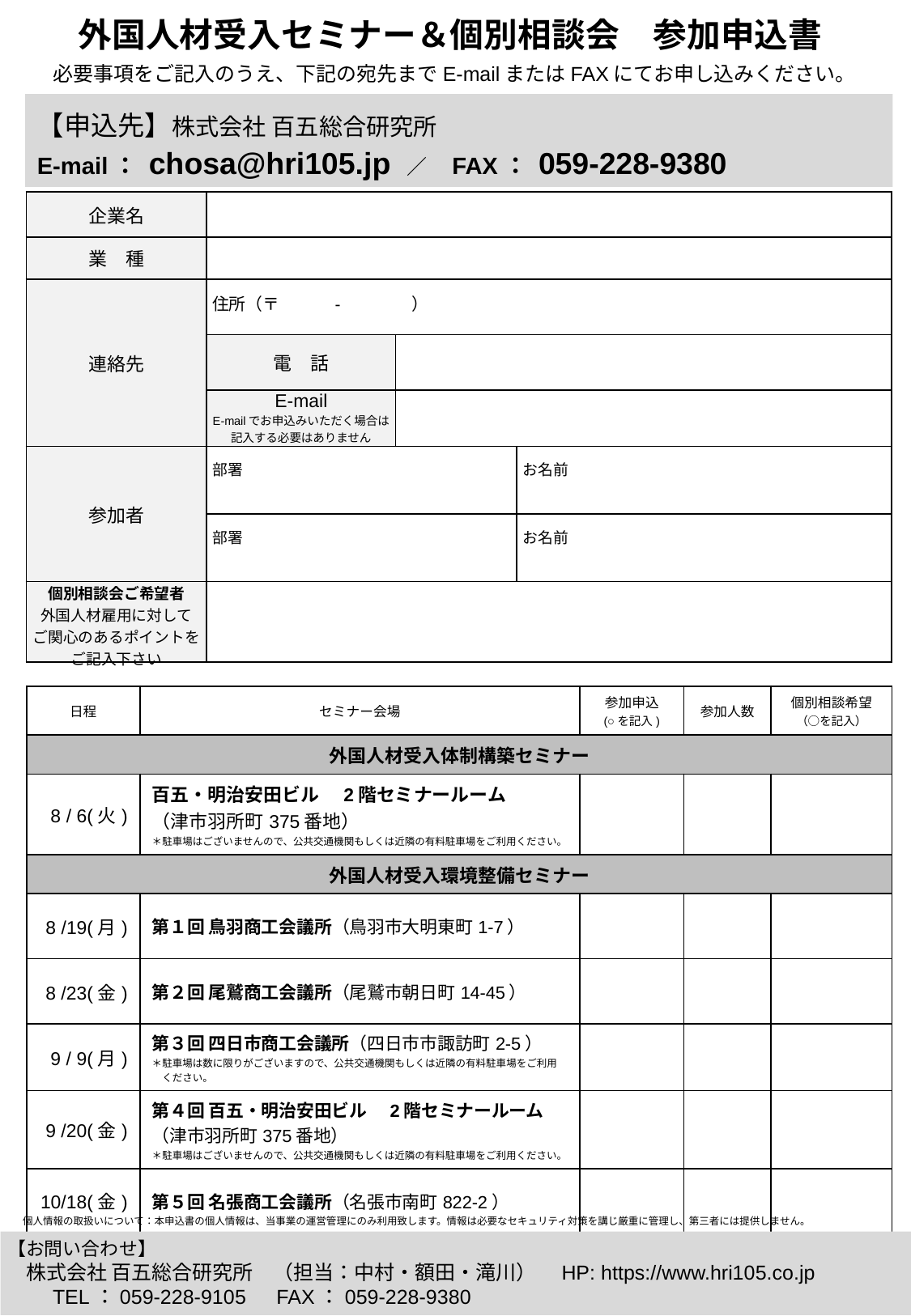

外国人材受入セミナー＆個別相談会　参加申込書
必要事項をご記入のうえ、下記の宛先までE-mailまたはFAXにてお申し込みください。
【申込先】株式会社 百五総合研究所
E-mail： chosa@hri105.jp ／　FAX： 059-228-9380
| 企業名 |  |  |  |
| --- | --- | --- | --- |
| 業　種 |  |  |  |
| 連絡先 | 住所（〒　　　-　　　　） |  |  |
|  | 電　話 |  |  |
|  | E-mail E-mailでお申込みいただく場合は記入する必要はありません |  |  |
| 参加者 | 部署 |  | お名前 |
|  | 部署 |  | お名前 |
| 個別相談会ご希望者 外国人材雇用に対して ご関心のあるポイントをご記入下さい |  |  |  |
| 日程 | セミナー会場 | 参加申込 (○を記入) | 参加人数 | 個別相談希望 （○を記入） |
| --- | --- | --- | --- | --- |
| 外国人材受入体制構築セミナー |  |  |  |  |
| 8 / 6(火) | 百五・明治安田ビル　2階セミナールーム （津市羽所町375番地） ＊駐車場はございませんので、公共交通機関もしくは近隣の有料駐車場をご利用ください。 |  |  |  |
| 外国人材受入環境整備セミナー |  |  |  |  |
| 8 /19(月) | 第１回 鳥羽商工会議所（鳥羽市大明東町1-7） |  |  |  |
| 8 /23(金) | 第２回 尾鷲商工会議所（尾鷲市朝日町14-45） |  |  |  |
| 9 / 9(月) | 第３回 四日市商工会議所（四日市市諏訪町2-5） ＊駐車場は数に限りがございますので、公共交通機関もしくは近隣の有料駐車場をご利用 　ください。 |  |  |  |
| 9 /20(金) | 第４回 百五・明治安田ビル　2階セミナールーム （津市羽所町375番地） ＊駐車場はございませんので、公共交通機関もしくは近隣の有料駐車場をご利用ください。 |  |  |  |
| 10/18(金) | 第５回 名張商工会議所（名張市南町822-2） |  |  |  |

個人情報の取扱いについて：本申込書の個人情報は、当事業の運営管理にのみ利用致します。情報は必要なセキュリティ対策を講じ厳重に管理し、第三者には提供しません。
【お問い合わせ】
　株式会社 百五総合研究所　（担当：中村・額田・滝川）　HP: https://www.hri105.co.jp
　　TEL：059-228-9105　FAX：059-228-9380